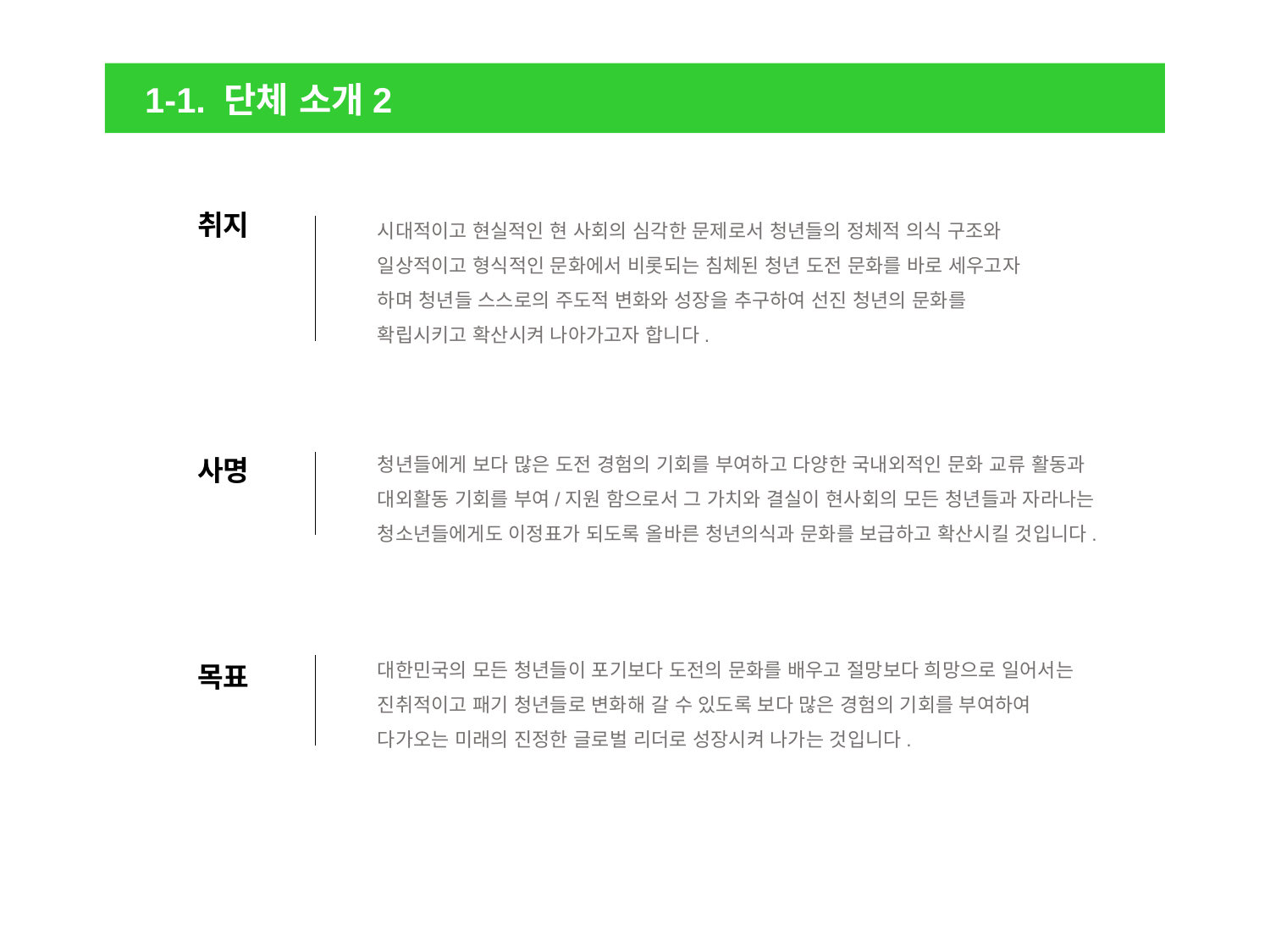

1-1. 단체 소개2
취지
시대적이고 현실적인 현 사회의 심각한 문제로서 청년들의 정체적 의식 구조와
일상적이고 형식적인 문화에서 비롯되는 침체된 청년 도전 문화를 바로 세우고자
하며 청년들 스스로의 주도적 변화와 성장을 추구하여 선진 청년의 문화를
확립시키고 확산시켜 나아가고자 합니다.
청년들에게 보다 많은 도전 경험의 기회를 부여하고 다양한 국내외적인 문화 교류 활동과 대외활동 기회를 부여/지원 함으로서 그 가치와 결실이 현사회의 모든 청년들과 자라나는 청소년들에게도 이정표가 되도록 올바른 청년의식과 문화를 보급하고 확산시킬 것입니다.
사명
대한민국의 모든 청년들이 포기보다 도전의 문화를 배우고 절망보다 희망으로 일어서는
진취적이고 패기 청년들로 변화해 갈 수 있도록 보다 많은 경험의 기회를 부여하여
다가오는 미래의 진정한 글로벌 리더로 성장시켜 나가는 것입니다.
목표